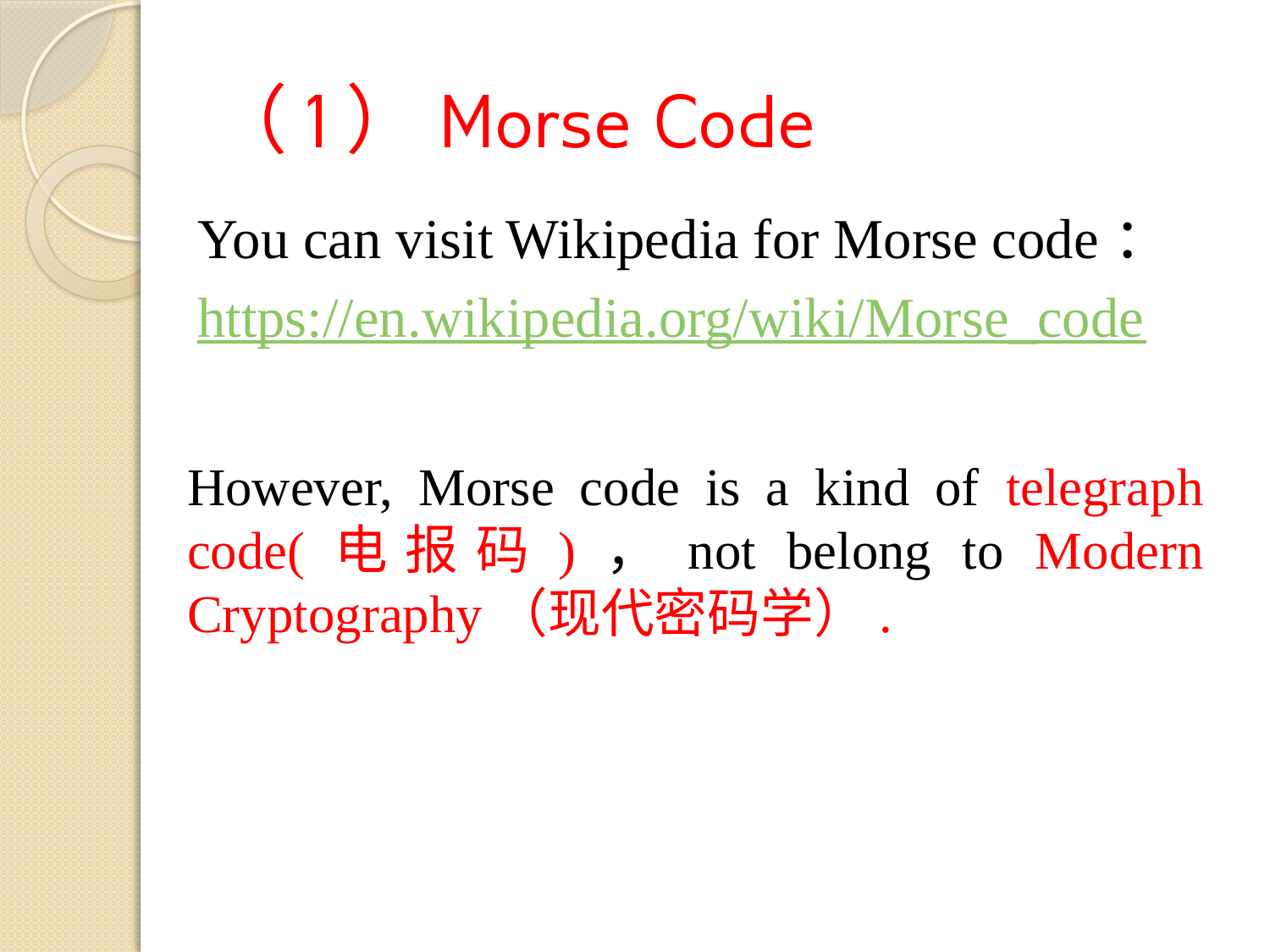

# （1）Morse Code
You can visit Wikipedia for Morse code：
https://en.wikipedia.org/wiki/Morse_code

However, Morse code is a kind of telegraph code(电报码)，not belong to Modern Cryptography（现代密码学）.